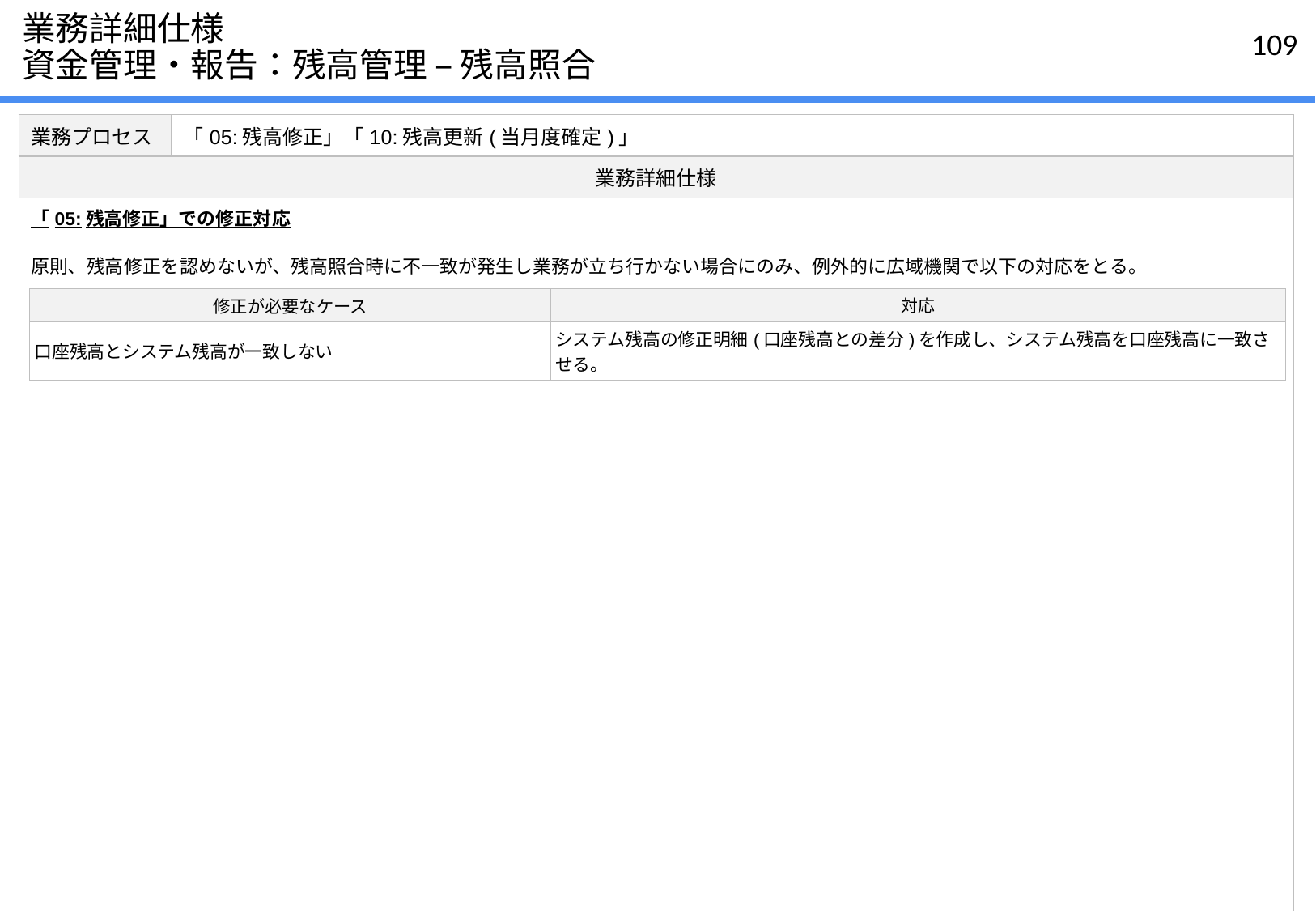

# 業務詳細仕様 資金管理・報告：残高管理 – 残高照合
| 業務プロセス | 「05:残高修正」「10:残高更新(当月度確定)」 |
| --- | --- |
| 業務詳細仕様 |  |
| 「05:残高修正」での修正対応 原則、残高修正を認めないが、残高照合時に不一致が発生し業務が立ち行かない場合にのみ、例外的に広域機関で以下の対応をとる。 |  |
| 修正が必要なケース | 対応 |
| --- | --- |
| 口座残高とシステム残高が一致しない | システム残高の修正明細(口座残高との差分)を作成し、システム残高を口座残高に一致させる。 |